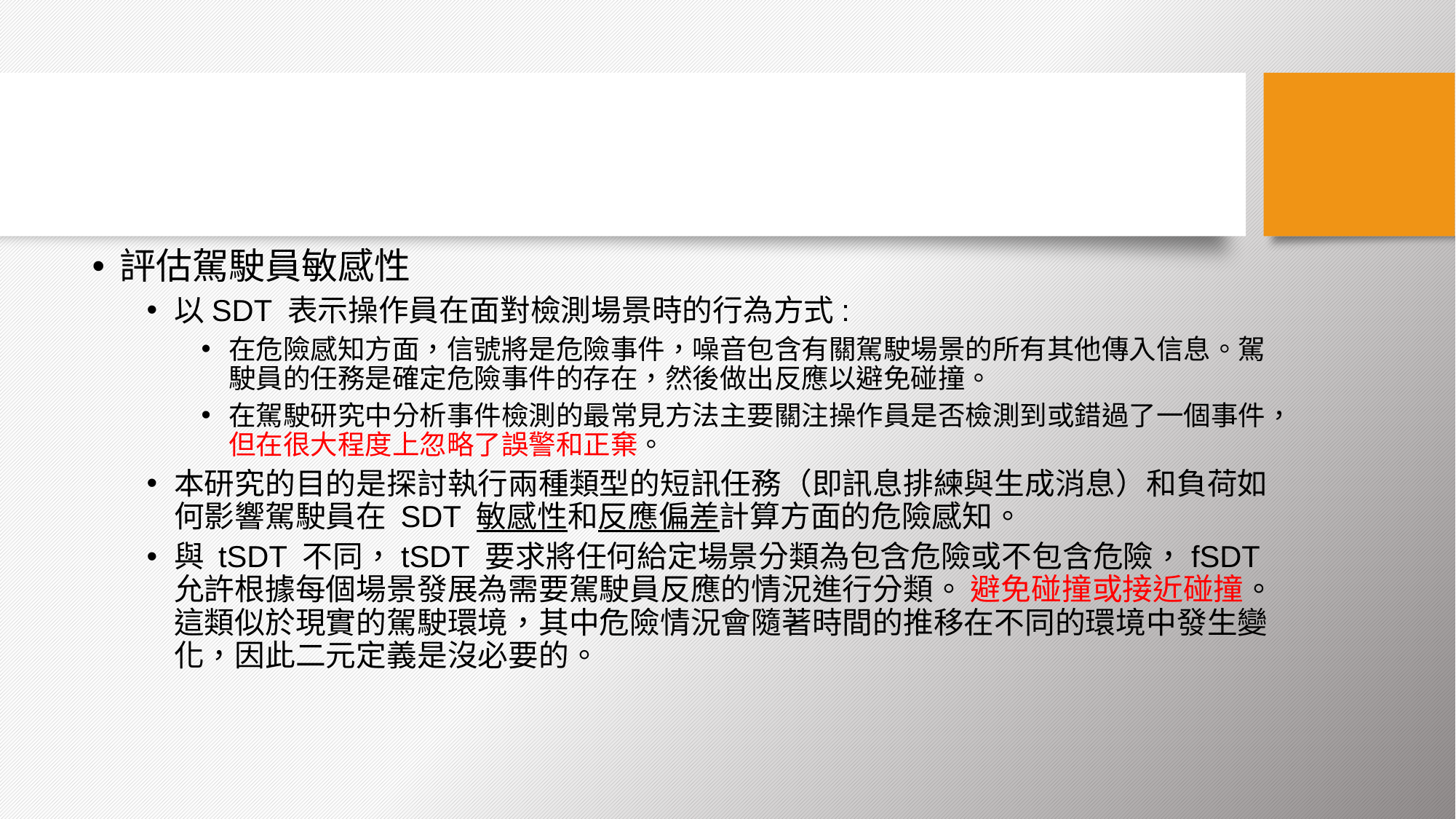

#
評估駕駛員敏感性
以SDT 表示操作員在面對檢測場景時的行為方式:
在危險感知方面，信號將是危險事件，噪音包含有關駕駛場景的所有其他傳入信息。駕駛員的任務是確定危險事件的存在，然後做出反應以避免碰撞。
在駕駛研究中分析事件檢測的最常見方法主要關注操作員是否檢測到或錯過了一個事件，但在很大程度上忽略了誤警和正棄。
本研究的目的是探討執行兩種類型的短訊任務（即訊息排練與生成消息）和負荷如何影響駕駛員在 SDT 敏感性和反應偏差計算方面的危險感知。
與 tSDT 不同，tSDT 要求將任何給定場景分類為包含危險或不包含危險，fSDT 允許根據每個場景發展為需要駕駛員反應的情況進行分類。 避免碰撞或接近碰撞。 這類似於現實的駕駛環境，其中危險情況會隨著時間的推移在不同的環境中發生變化，因此二元定義是沒必要的。